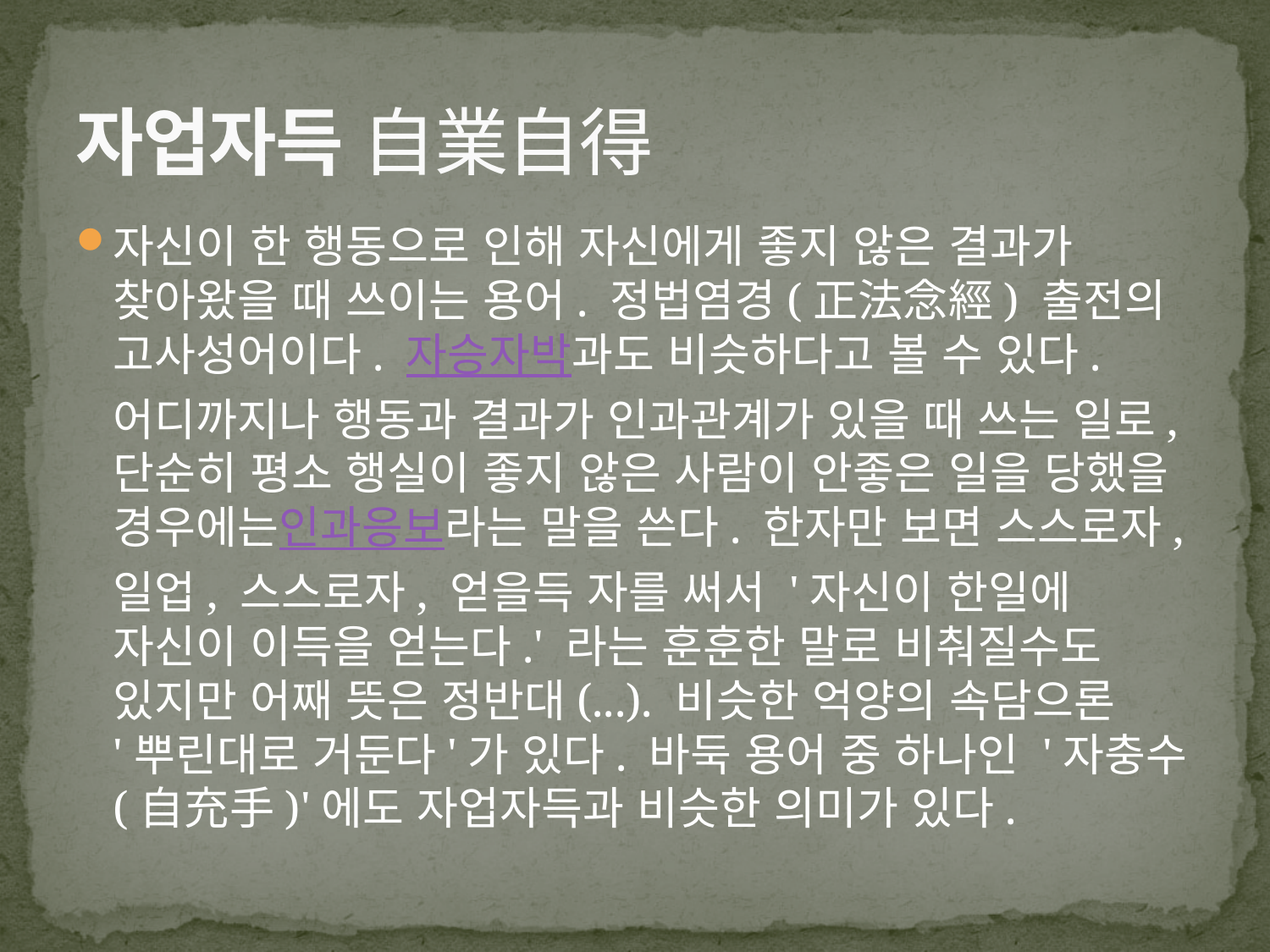

# 자업자득 自業自得
자신이 한 행동으로 인해 자신에게 좋지 않은 결과가 찾아왔을 때 쓰이는 용어. 정법염경(正法念經) 출전의 고사성어이다. 자승자박과도 비슷하다고 볼 수 있다. 어디까지나 행동과 결과가 인과관계가 있을 때 쓰는 일로, 단순히 평소 행실이 좋지 않은 사람이 안좋은 일을 당했을 경우에는인과응보라는 말을 쓴다. 한자만 보면 스스로자, 일업, 스스로자, 얻을득 자를 써서 '자신이 한일에 자신이 이득을 얻는다.' 라는 훈훈한 말로 비춰질수도 있지만 어째 뜻은 정반대(...). 비슷한 억양의 속담으론 '뿌린대로 거둔다'가 있다. 바둑 용어 중 하나인 '자충수 (自充手)'에도 자업자득과 비슷한 의미가 있다.